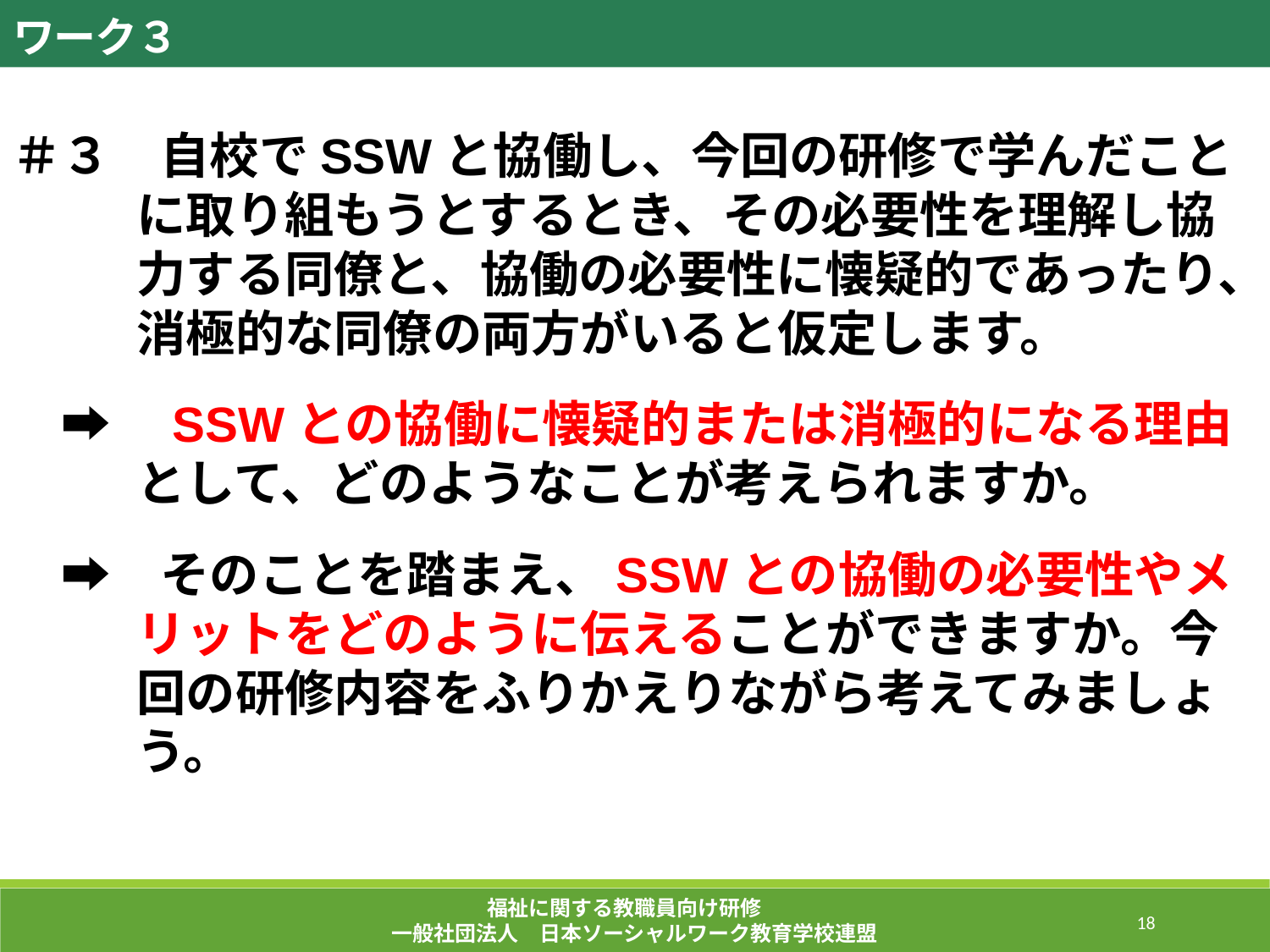

ワーク３

＃３　自校でSSWと協働し、今回の研修で学んだことに取り組もうとするとき、その必要性を理解し協力する同僚と、協働の必要性に懐疑的であったり、消極的な同僚の両方がいると仮定します。
　➡　SSWとの協働に懐疑的または消極的になる理由として、どのようなことが考えられますか。
　➡　そのことを踏まえ、SSWとの協働の必要性やメリットをどのように伝えることができますか。今回の研修内容をふりかえりながら考えてみましょう。

福祉に関する教職員向け研修
一般社団法人　日本ソーシャルワーク教育学校連盟
18